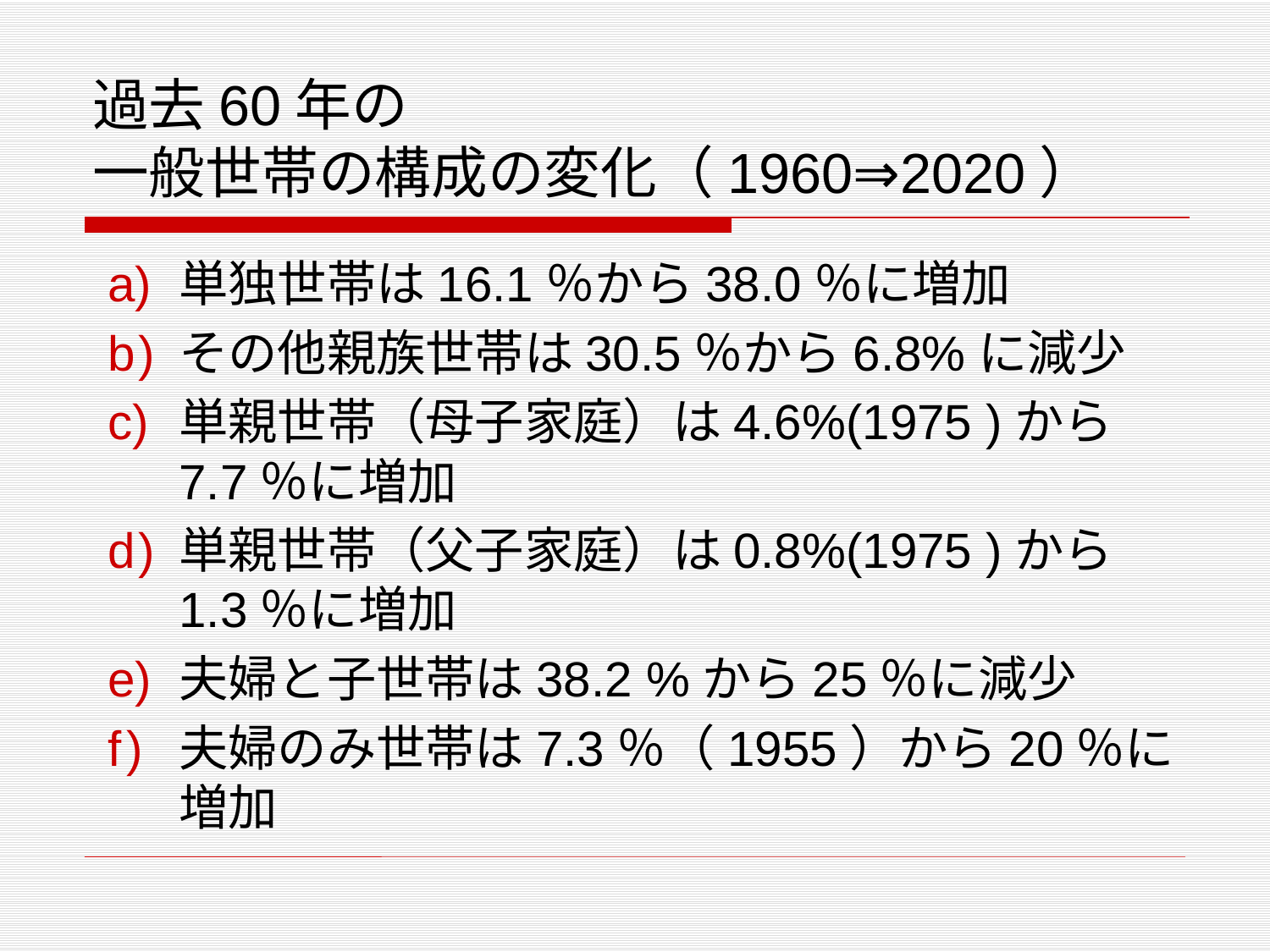

# 過去60年の 一般世帯の構成の変化（1960⇒2020）
単独世帯は16.1％から38.0％に増加
その他親族世帯は30.5％から6.8%に減少
単親世帯（母子家庭）は4.6%(1975 )から7.7％に増加
単親世帯（父子家庭）は0.8%(1975 )から1.3％に増加
夫婦と子世帯は38.2 %から25％に減少
夫婦のみ世帯は7.3％（1955）から20％に増加